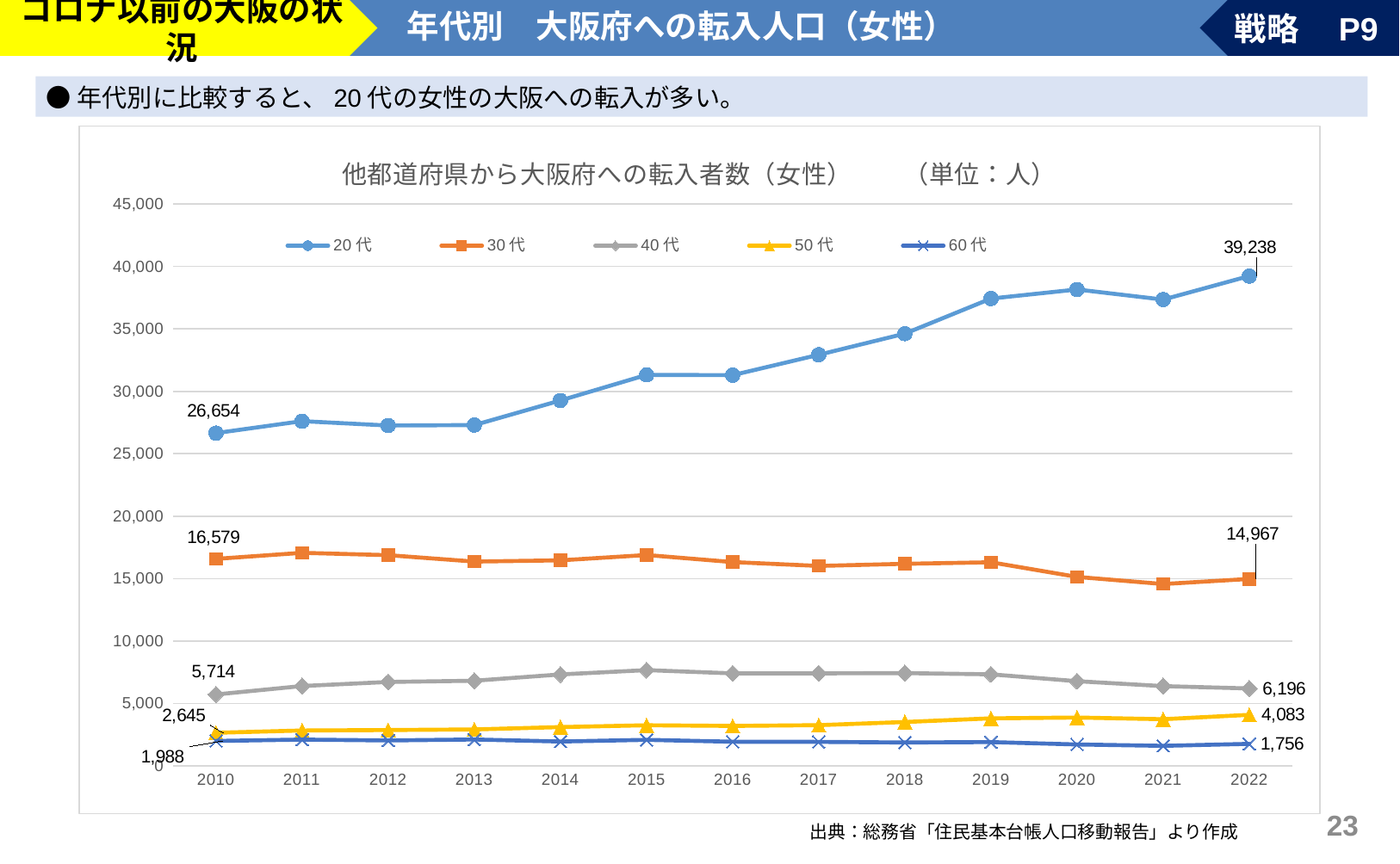

コロナ以前の大阪の状況
年代別　大阪府への転入人口（女性）
戦略　P9
●年代別に比較すると、20代の女性の大阪への転入が多い。

### Chart: 他都道府県から大阪府への転入者数（女性）　　（単位：人）

| Category | 20代 | 30代 | 40代 | 50代 | 60代 |
|---|---|---|---|---|---|
| 2010 | 26654.0 | 16579.0 | 5714.0 | 2645.0 | 1988.0 |
| 2011 | 27608.0 | 17060.0 | 6391.0 | 2825.0 | 2099.0 |
| 2012 | 27262.0 | 16876.0 | 6715.0 | 2864.0 | 2031.0 |
| 2013 | 27298.0 | 16361.0 | 6811.0 | 2910.0 | 2106.0 |
| 2014 | 29267.0 | 16458.0 | 7316.0 | 3100.0 | 1946.0 |
| 2015 | 31316.0 | 16886.0 | 7666.0 | 3243.0 | 2078.0 |
| 2016 | 31294.0 | 16320.0 | 7404.0 | 3192.0 | 1929.0 |
| 2017 | 32929.0 | 16013.0 | 7407.0 | 3254.0 | 1914.0 |
| 2018 | 34624.0 | 16184.0 | 7425.0 | 3509.0 | 1869.0 |
| 2019 | 37431.0 | 16307.0 | 7325.0 | 3802.0 | 1901.0 |
| 2020 | 38164.0 | 15131.0 | 6776.0 | 3868.0 | 1708.0 |
| 2021 | 37351.0 | 14560.0 | 6381.0 | 3733.0 | 1601.0 |
| 2022 | 39238.0 | 14967.0 | 6196.0 | 4083.0 | 1756.0 |
23
　　出典：総務省「住民基本台帳人口移動報告」より作成